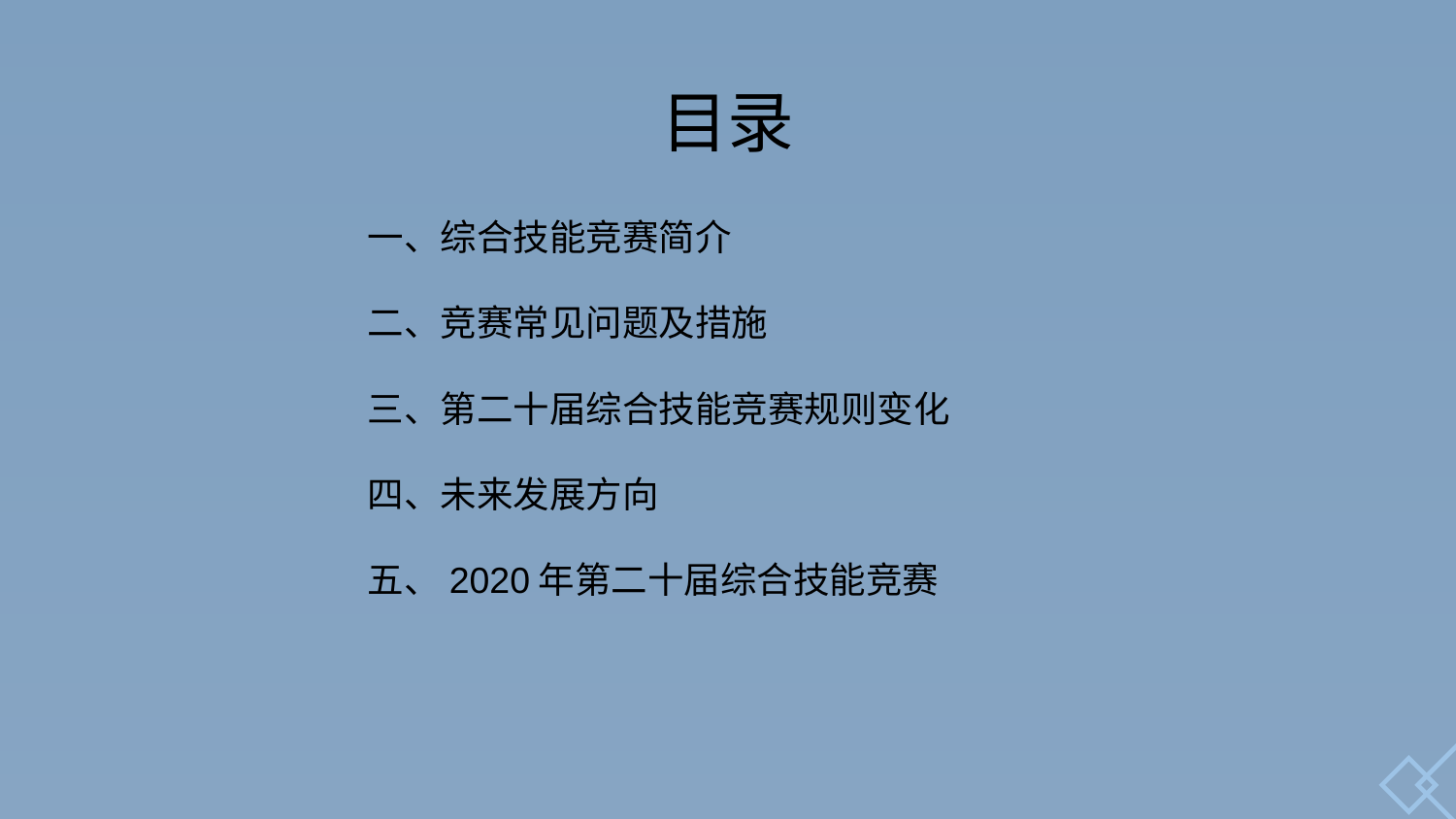

目录
一、综合技能竞赛简介
二、竞赛常见问题及措施
三、第二十届综合技能竞赛规则变化
四、未来发展方向
五、2020年第二十届综合技能竞赛